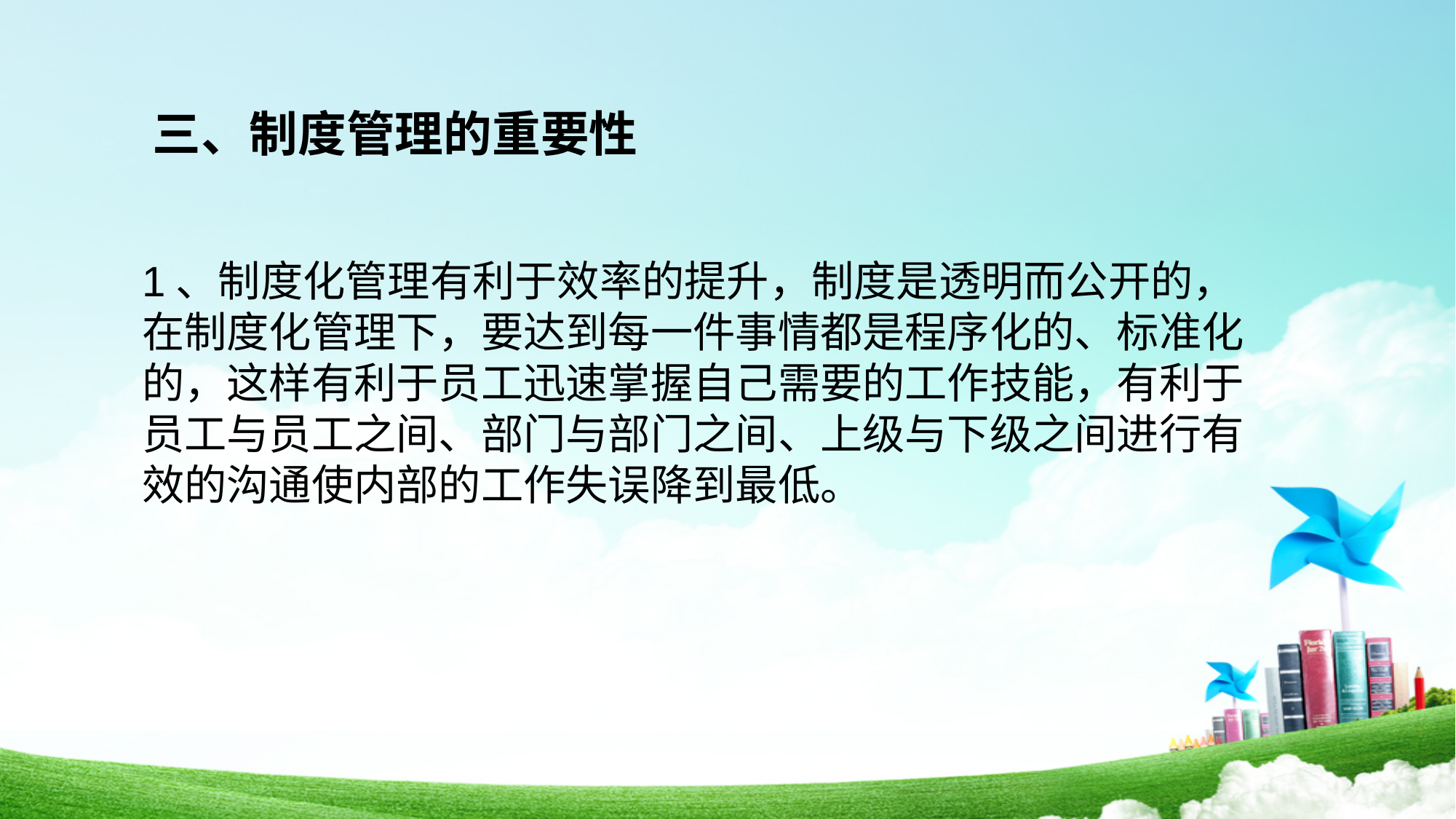

三、制度管理的重要性
1、制度化管理有利于效率的提升，制度是透明而公开的，在制度化管理下，要达到每一件事情都是程序化的、标准化的，这样有利于员工迅速掌握自己需要的工作技能，有利于员工与员工之间、部门与部门之间、上级与下级之间进行有效的沟通使内部的工作失误降到最低。